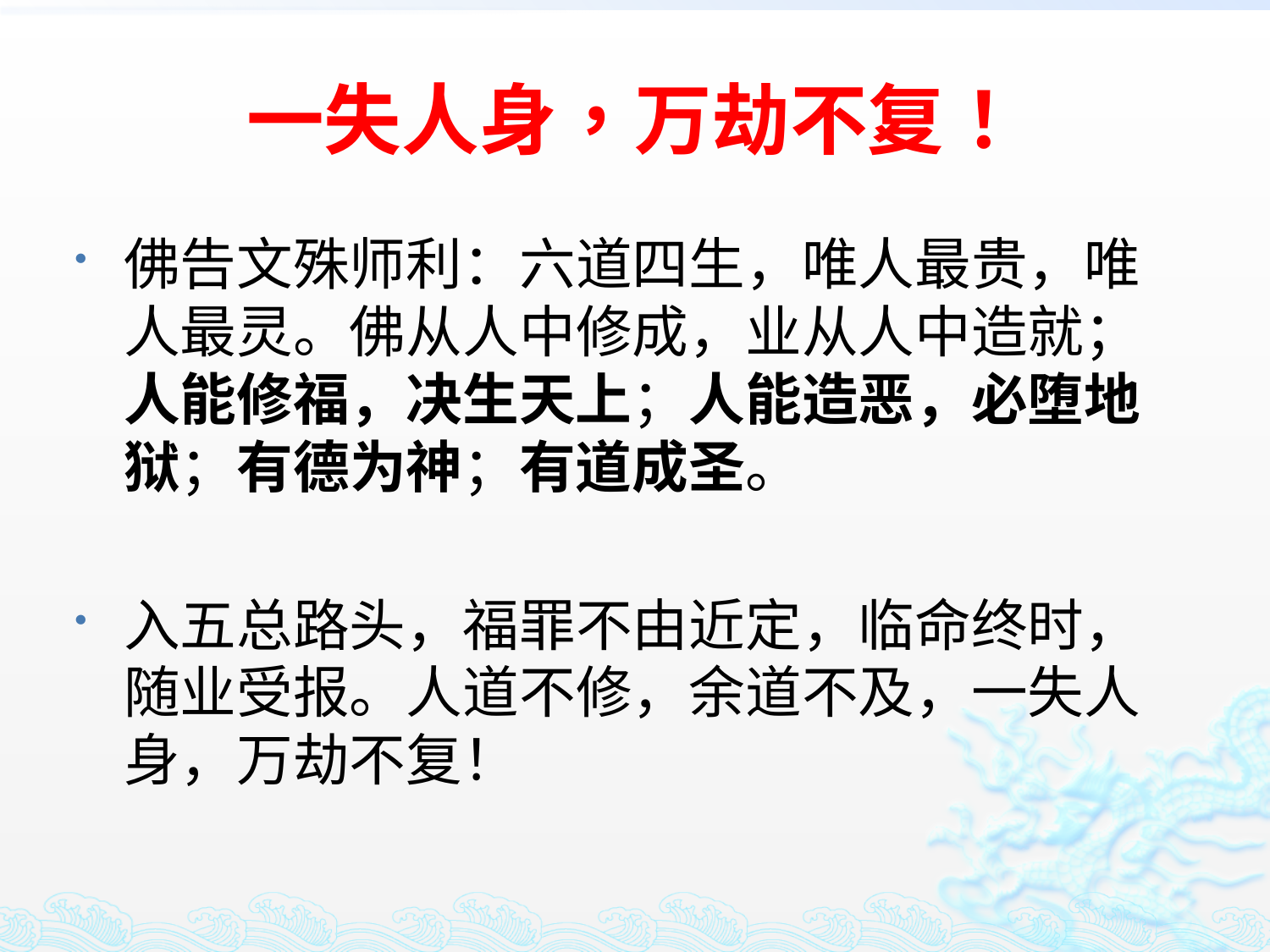

# 一失人身，万劫不复！
佛告文殊师利：六道四生，唯人最贵，唯人最灵。佛从人中修成，业从人中造就；人能修福，决生天上；人能造恶，必堕地狱；有德为神；有道成圣。

入五总路头，福罪不由近定，临命终时，随业受报。人道不修，余道不及，一失人身，万劫不复！